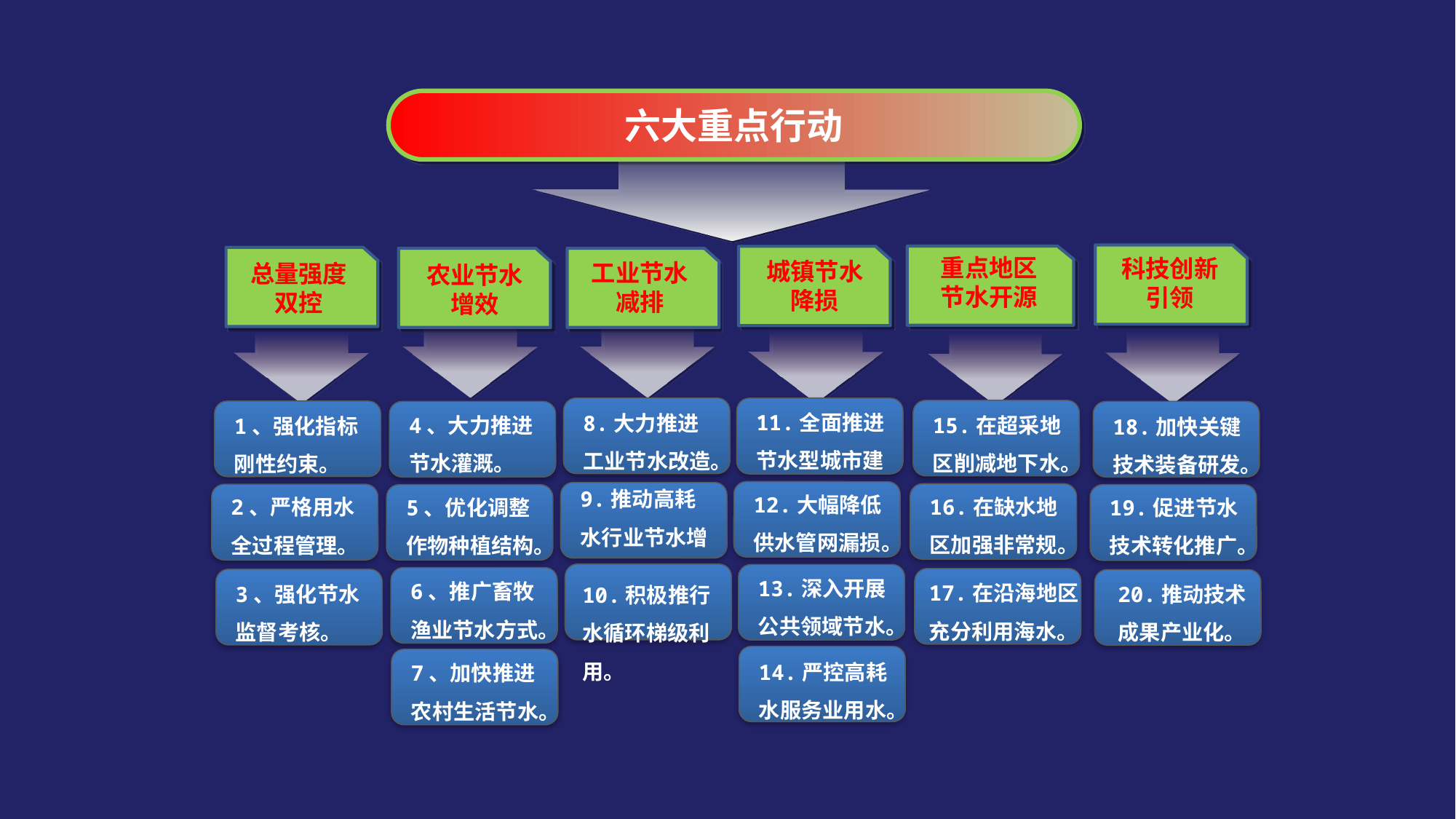

六大重点行动

重点地区
节水开源

科技创新
引领
城镇节水
降损
工业节水
减排
总量强度
双控
农业节水
增效

11.全面推进节水型城市建设。
8.大力推进工业节水改造。
4、大力推进节水灌溉。
15.在超采地区削减地下水。开采量。
1、强化指标刚性约束。
18.加快关键技术装备研发。
开采量。

9.推动高耗水行业节水增效。
12.大幅降低供水管网漏损。
16.在缺水地区加强非常规。水利用。
2、严格用水全过程管理。
5、优化调整作物种植结构。
19.促进节水技术转化推广。
水利用。

13.深入开展公共领域节水。
6、推广畜牧渔业节水方式。
17.在沿海地区充分利用海水。
20.推动技术成果产业化。
3、强化节水监督考核。
10.积极推行水循环梯级利用。

14.严控高耗水服务业用水。
7、加快推进农村生活节水。